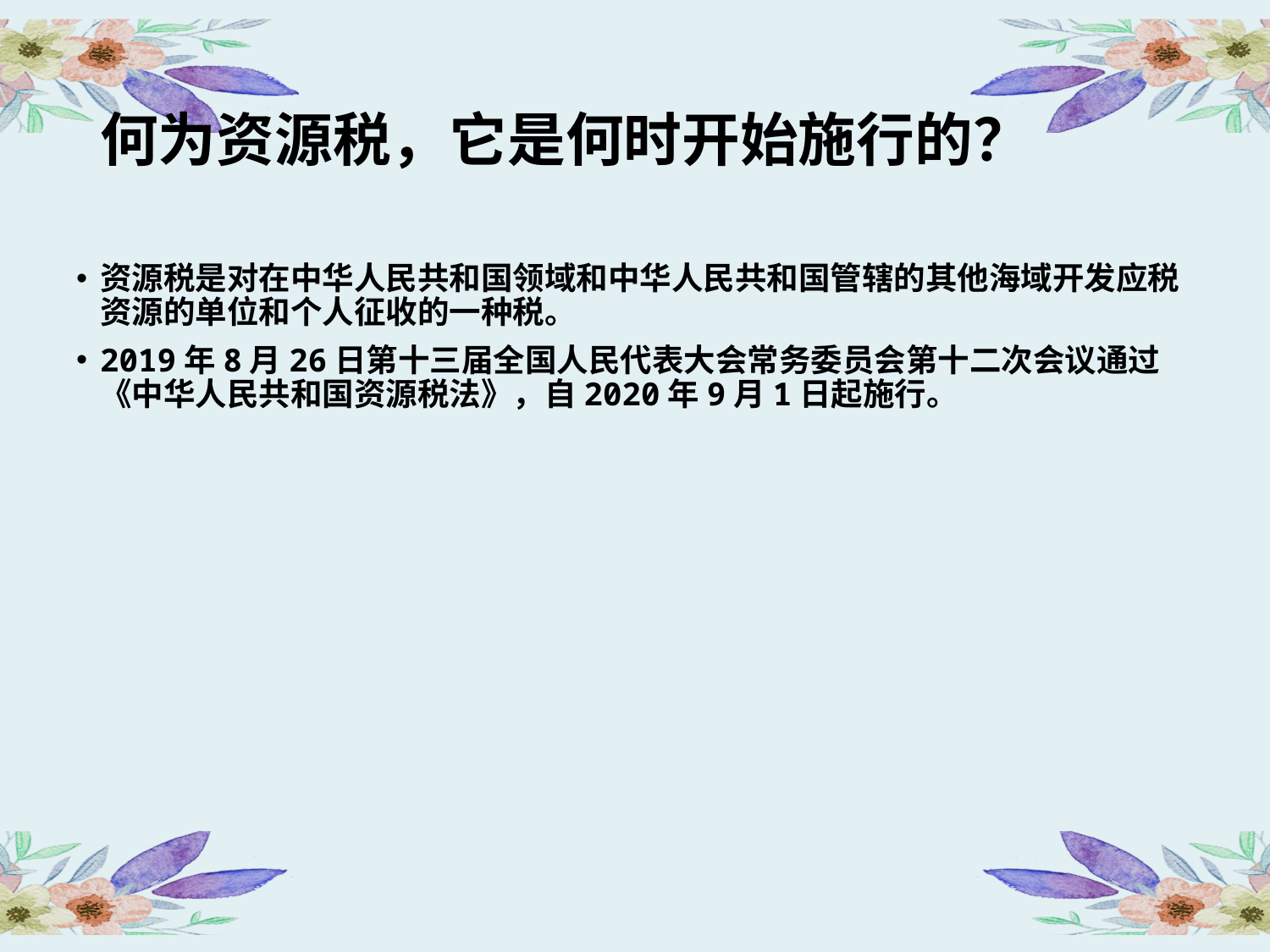

# 何为资源税，它是何时开始施行的？
资源税是对在中华人民共和国领域和中华人民共和国管辖的其他海域开发应税资源的单位和个人征收的一种税。
2019年8月26日第十三届全国人民代表大会常务委员会第十二次会议通过《中华人民共和国资源税法》，自2020年9月1日起施行。